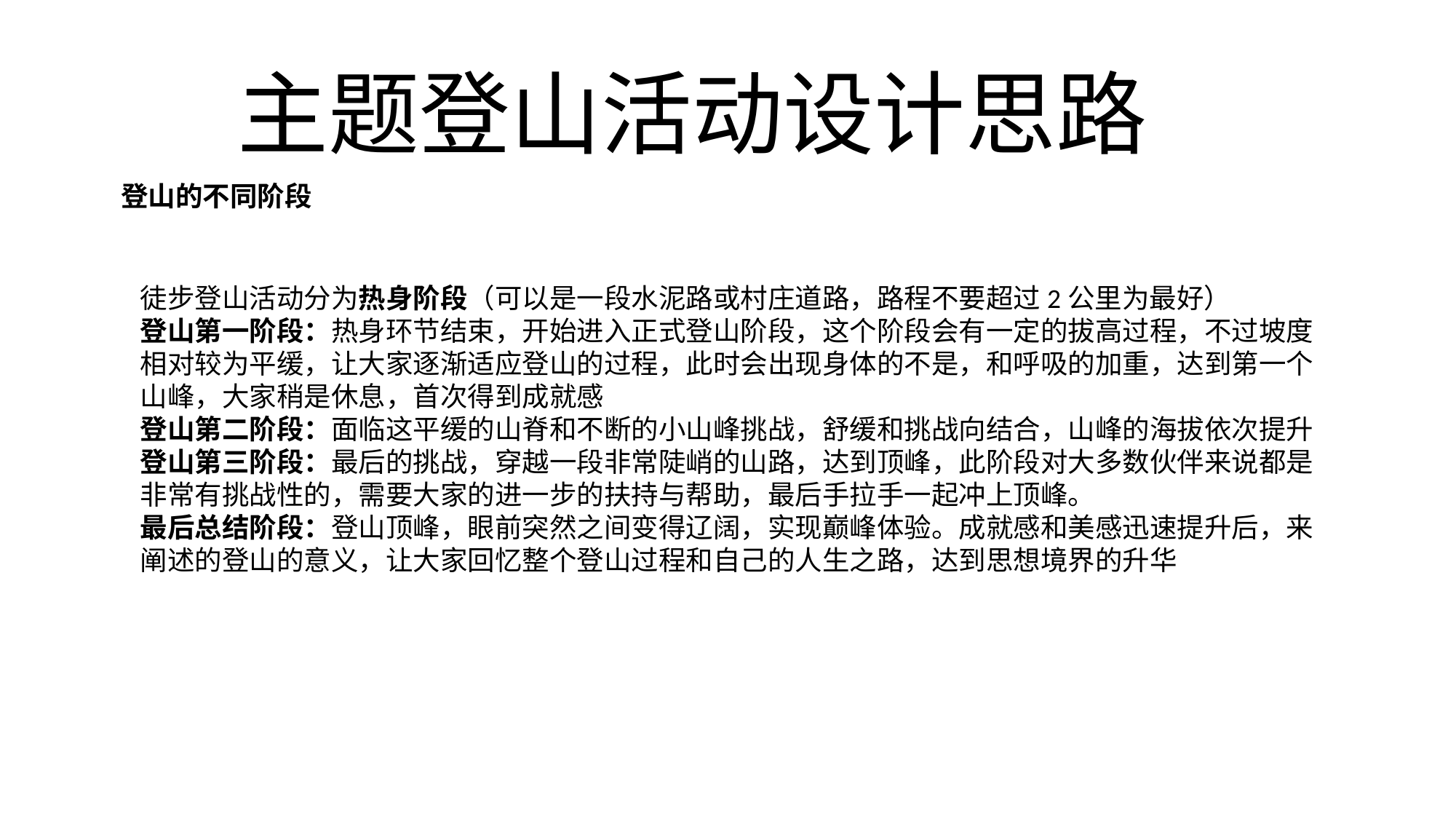

# 主题登山活动设计思路
登山的不同阶段
徒步登山活动分为热身阶段（可以是一段水泥路或村庄道路，路程不要超过2公里为最好）
登山第一阶段：热身环节结束，开始进入正式登山阶段，这个阶段会有一定的拔高过程，不过坡度相对较为平缓，让大家逐渐适应登山的过程，此时会出现身体的不是，和呼吸的加重，达到第一个山峰，大家稍是休息，首次得到成就感
登山第二阶段：面临这平缓的山脊和不断的小山峰挑战，舒缓和挑战向结合，山峰的海拔依次提升
登山第三阶段：最后的挑战，穿越一段非常陡峭的山路，达到顶峰，此阶段对大多数伙伴来说都是非常有挑战性的，需要大家的进一步的扶持与帮助，最后手拉手一起冲上顶峰。
最后总结阶段：登山顶峰，眼前突然之间变得辽阔，实现巅峰体验。成就感和美感迅速提升后，来阐述的登山的意义，让大家回忆整个登山过程和自己的人生之路，达到思想境界的升华